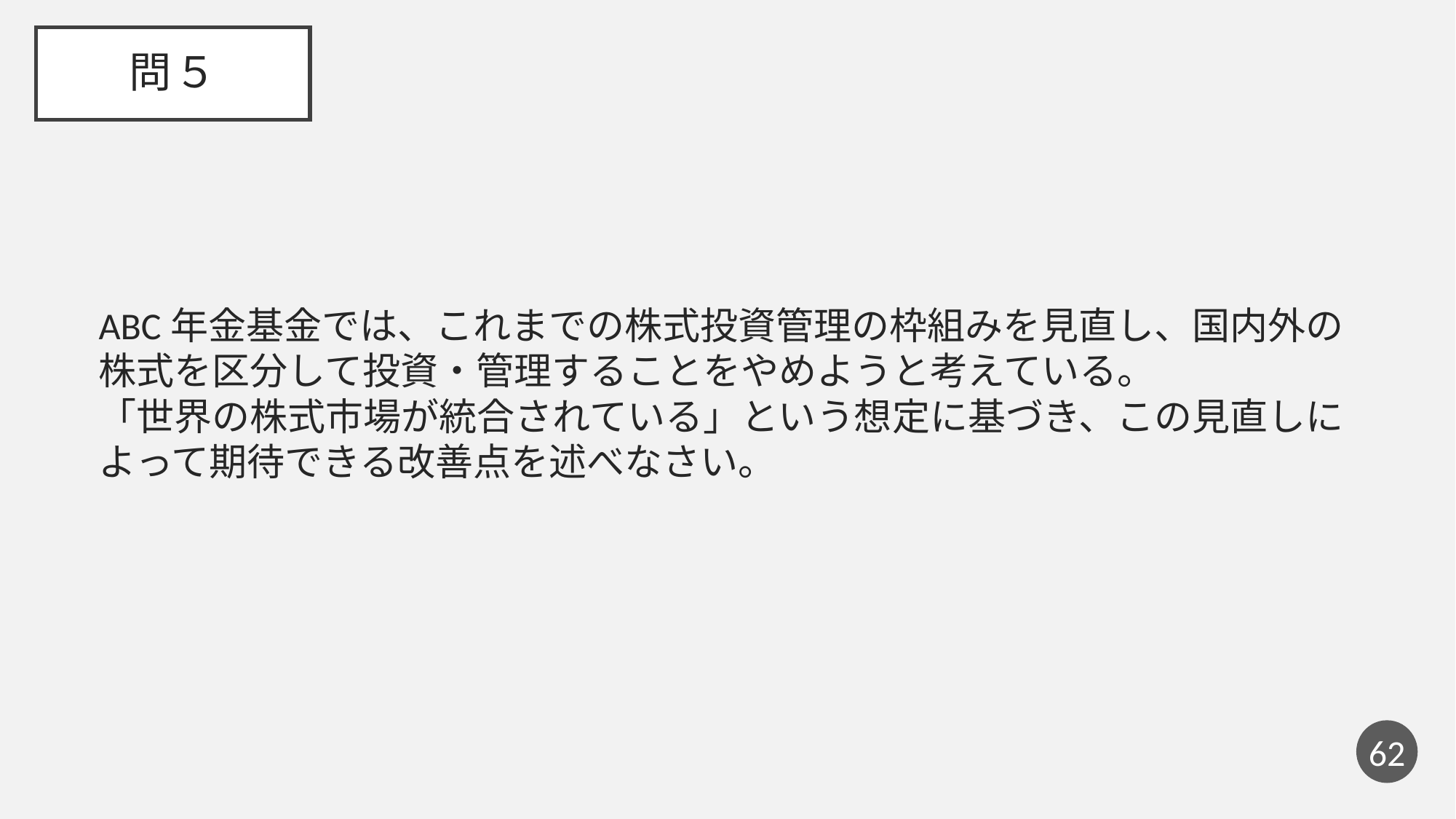

# 問５
ABC年金基金では、これまでの株式投資管理の枠組みを見直し、国内外の株式を区分して投資・管理することをやめようと考えている。
「世界の株式市場が統合されている」という想定に基づき、この見直しによって期待できる改善点を述べなさい。

62